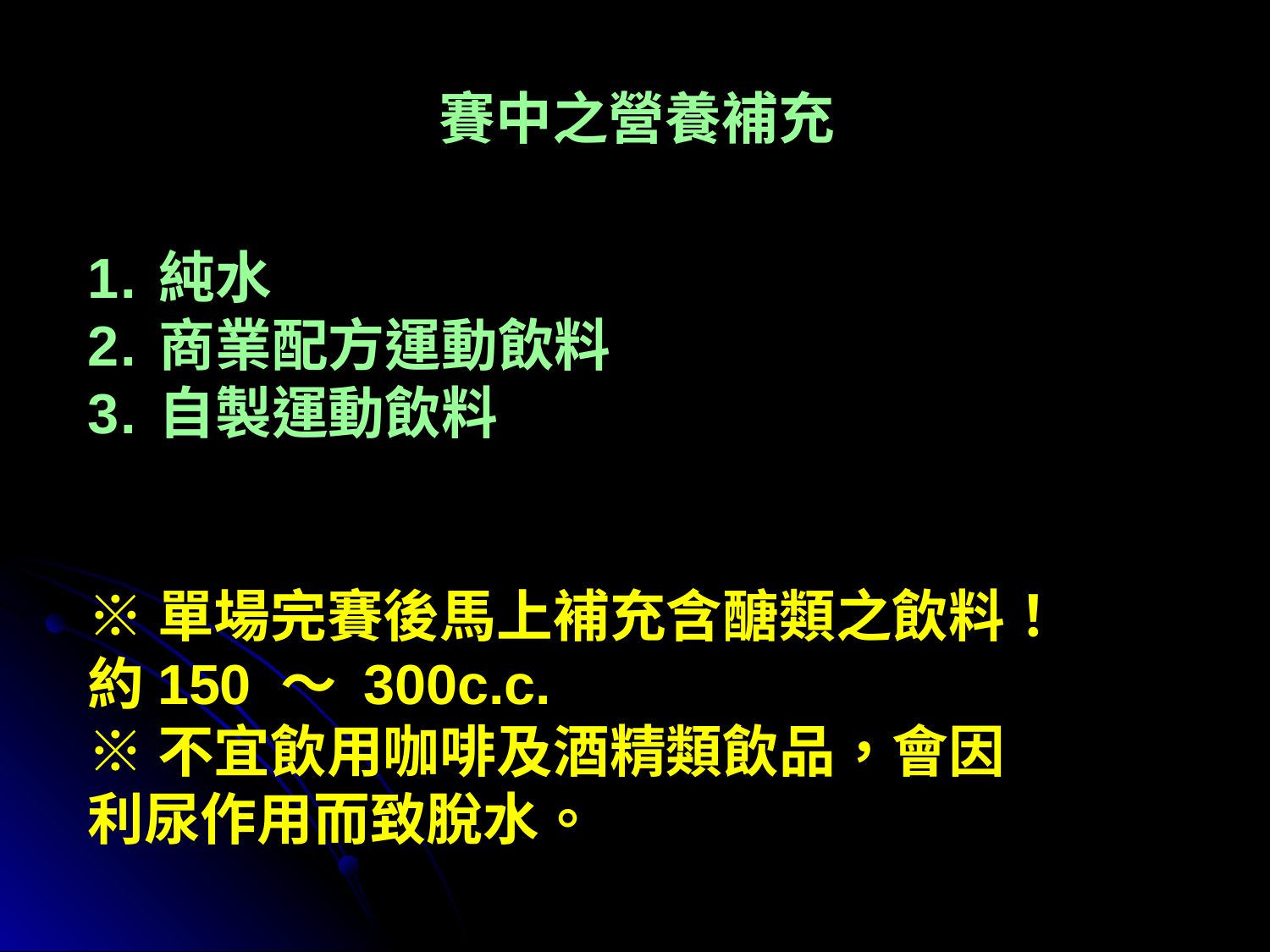

#
賽中之營養補充

純水
商業配方運動飲料
自製運動飲料

※單場完賽後馬上補充含醣類之飲料！
約150 ～ 300c.c.
※不宜飲用咖啡及酒精類飲品，會因
利尿作用而致脫水。